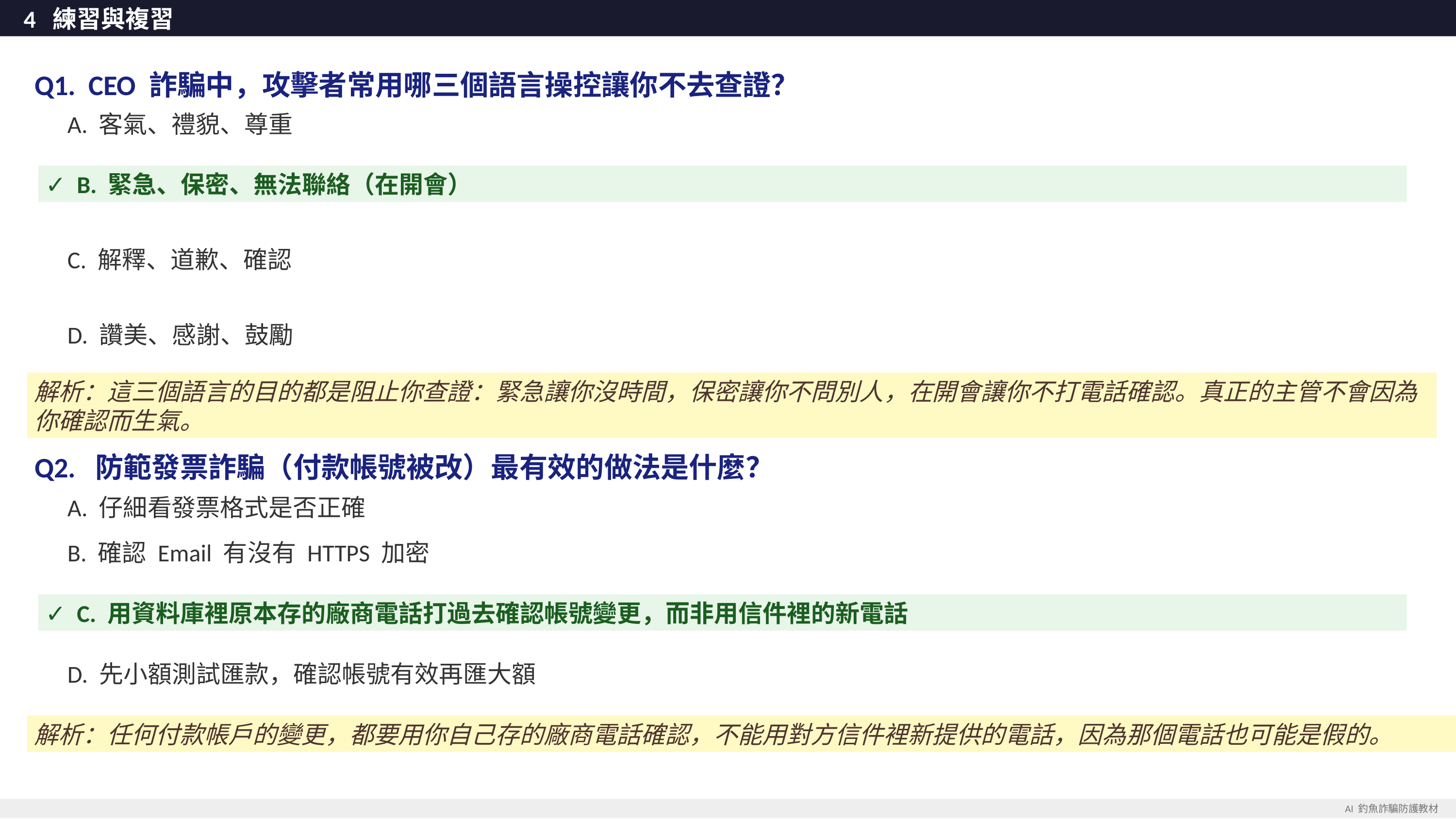

4  練習與複習
Q1.  CEO 詐騙中，攻擊者常用哪三個語言操控讓你不去查證？
    A. 客氣、禮貌、尊重
✓  B. 緊急、保密、無法聯絡（在開會）
    C. 解釋、道歉、確認
    D. 讚美、感謝、鼓勵
解析：這三個語言的目的都是阻止你查證：緊急讓你沒時間，保密讓你不問別人，在開會讓你不打電話確認。真正的主管不會因為你確認而生氣。
Q2.  防範發票詐騙（付款帳號被改）最有效的做法是什麼？
    A. 仔細看發票格式是否正確
    B. 確認 Email 有沒有 HTTPS 加密
✓  C. 用資料庫裡原本存的廠商電話打過去確認帳號變更，而非用信件裡的新電話
    D. 先小額測試匯款，確認帳號有效再匯大額
解析：任何付款帳戶的變更，都要用你自己存的廠商電話確認，不能用對方信件裡新提供的電話，因為那個電話也可能是假的。
AI 釣魚詐騙防護教材